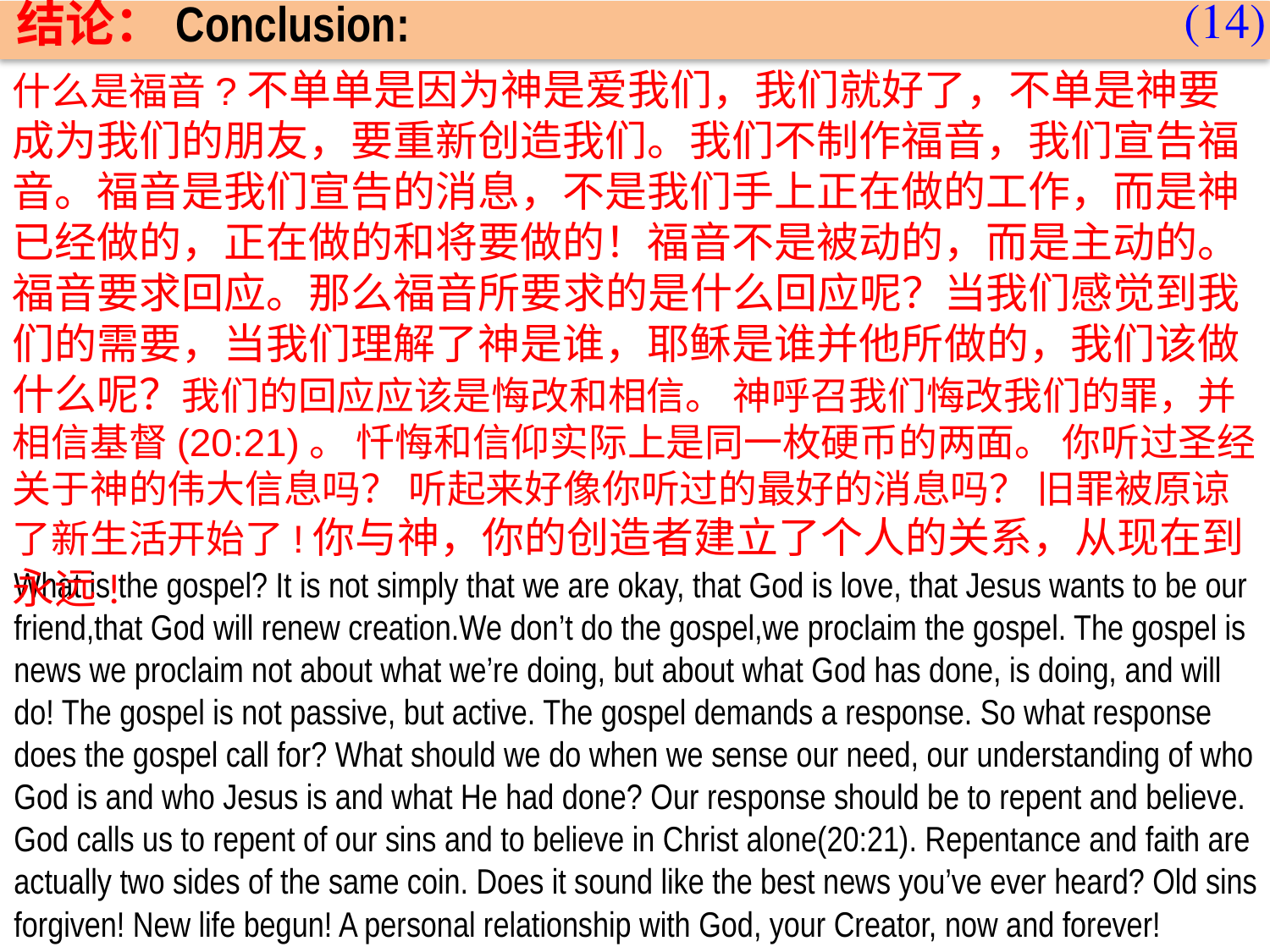

(14)
结论：Conclusion:

什么是福音?不单单是因为神是爱我们，我们就好了，不单是神要成为我们的朋友，要重新创造我们。我们不制作福音，我们宣告福音。福音是我们宣告的消息，不是我们手上正在做的工作，而是神已经做的，正在做的和将要做的！福音不是被动的，而是主动的。福音要求回应。那么福音所要求的是什么回应呢？当我们感觉到我们的需要，当我们理解了神是谁，耶稣是谁并他所做的，我们该做什么呢？我们的回应应该是悔改和相信。 神呼召我们悔改我们的罪，并相信基督(20:21)。 忏悔和信仰实际上是同一枚硬币的两面。 你听过圣经关于神的伟大信息吗？ 听起来好像你听过的最好的消息吗？ 旧罪被原谅了新生活开始了!你与神，你的创造者建立了个人的关系，从现在到永远!
What is the gospel? It is not simply that we are okay, that God is love, that Jesus wants to be our friend,that God will renew creation.We don’t do the gospel,we proclaim the gospel. The gospel is news we proclaim not about what we’re doing, but about what God has done, is doing, and will do! The gospel is not passive, but active. The gospel demands a response. So what response does the gospel call for? What should we do when we sense our need, our understanding of who God is and who Jesus is and what He had done? Our response should be to repent and believe. God calls us to repent of our sins and to believe in Christ alone(20:21). Repentance and faith are actually two sides of the same coin. Does it sound like the best news you’ve ever heard? Old sins forgiven! New life begun! A personal relationship with God, your Creator, now and forever!